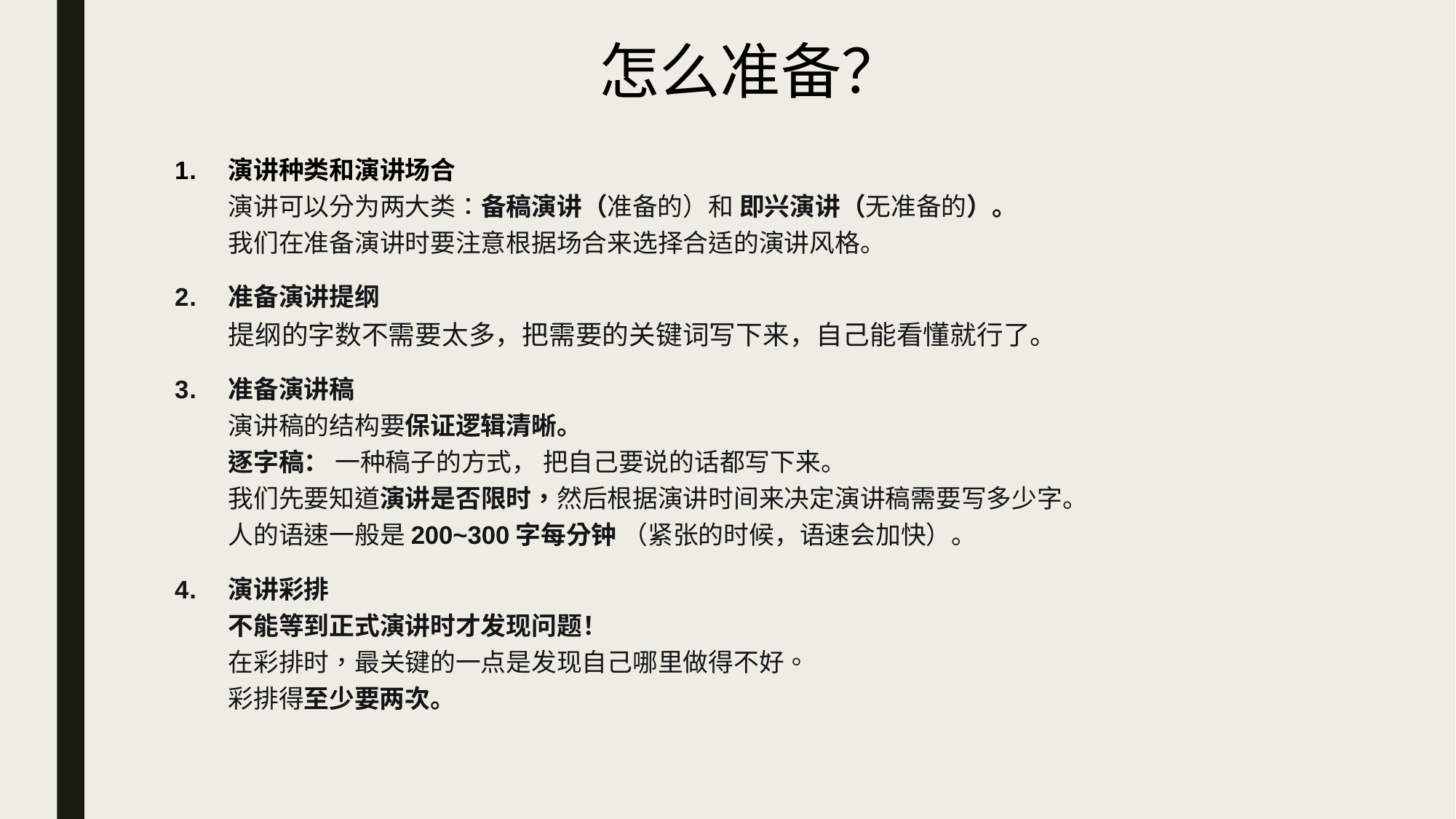

怎么准备？
演讲种类和演讲场合
演讲可以分为两大类：备稿演讲（准备的）和 即兴演讲（无准备的）。
我们在准备演讲时要注意根据场合来选择合适的演讲风格。
准备演讲提纲
提纲的字数不需要太多，把需要的关键词写下来，自己能看懂就行了。
准备演讲稿
演讲稿的结构要保证逻辑清晰。
逐字稿： 一种稿子的方式， 把自己要说的话都写下来。
我们先要知道演讲是否限时，然后根据演讲时间来决定演讲稿需要写多少字。
人的语速一般是200~300字每分钟 （紧张的时候，语速会加快）。
演讲彩排
不能等到正式演讲时才发现问题！
在彩排时，最关键的一点是发现自己哪里做得不好。
彩排得至少要两次。